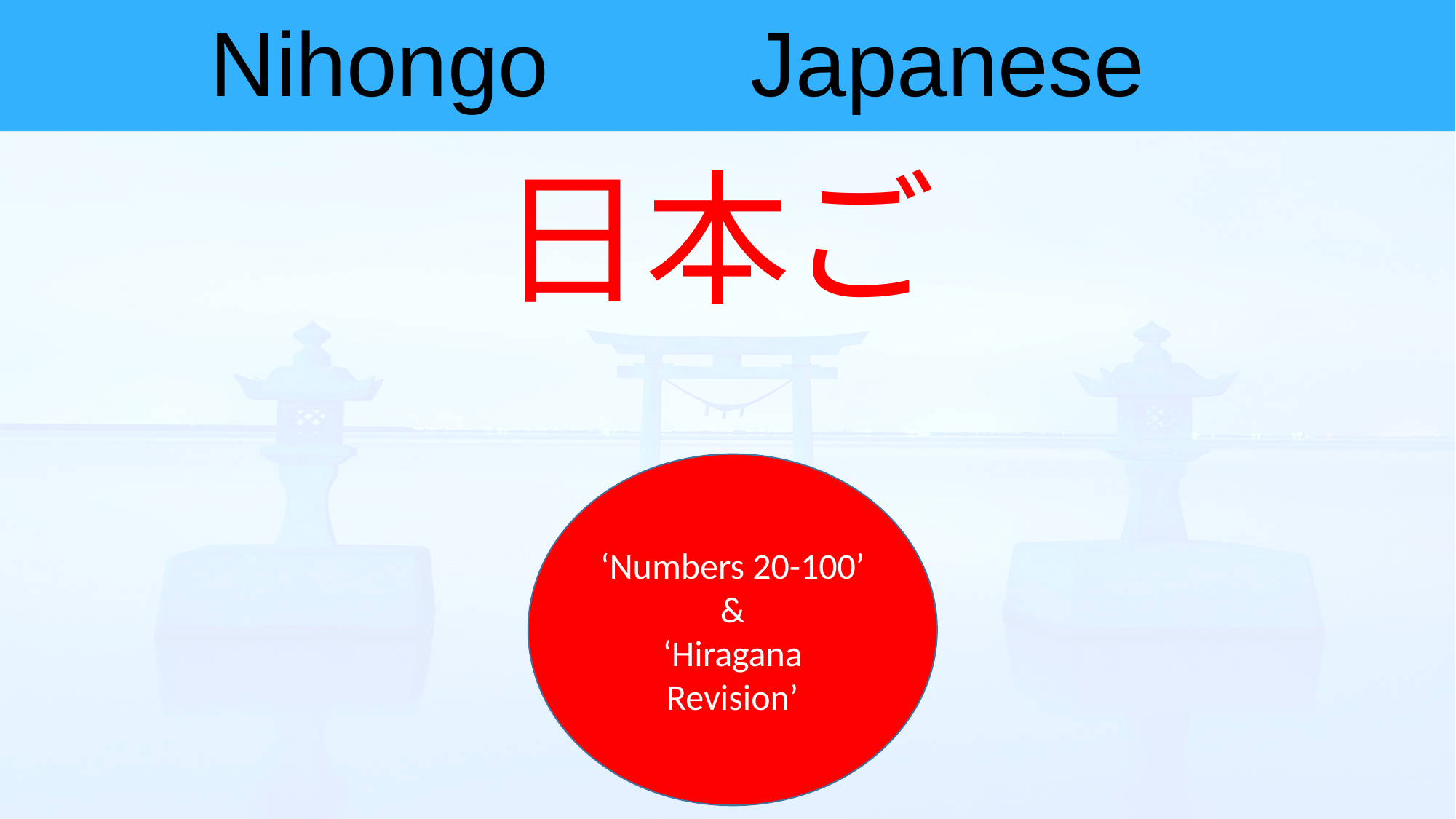

Nihongo        Japanese
日本ご

‘Numbers 20-100’
&
‘Hiragana Revision’